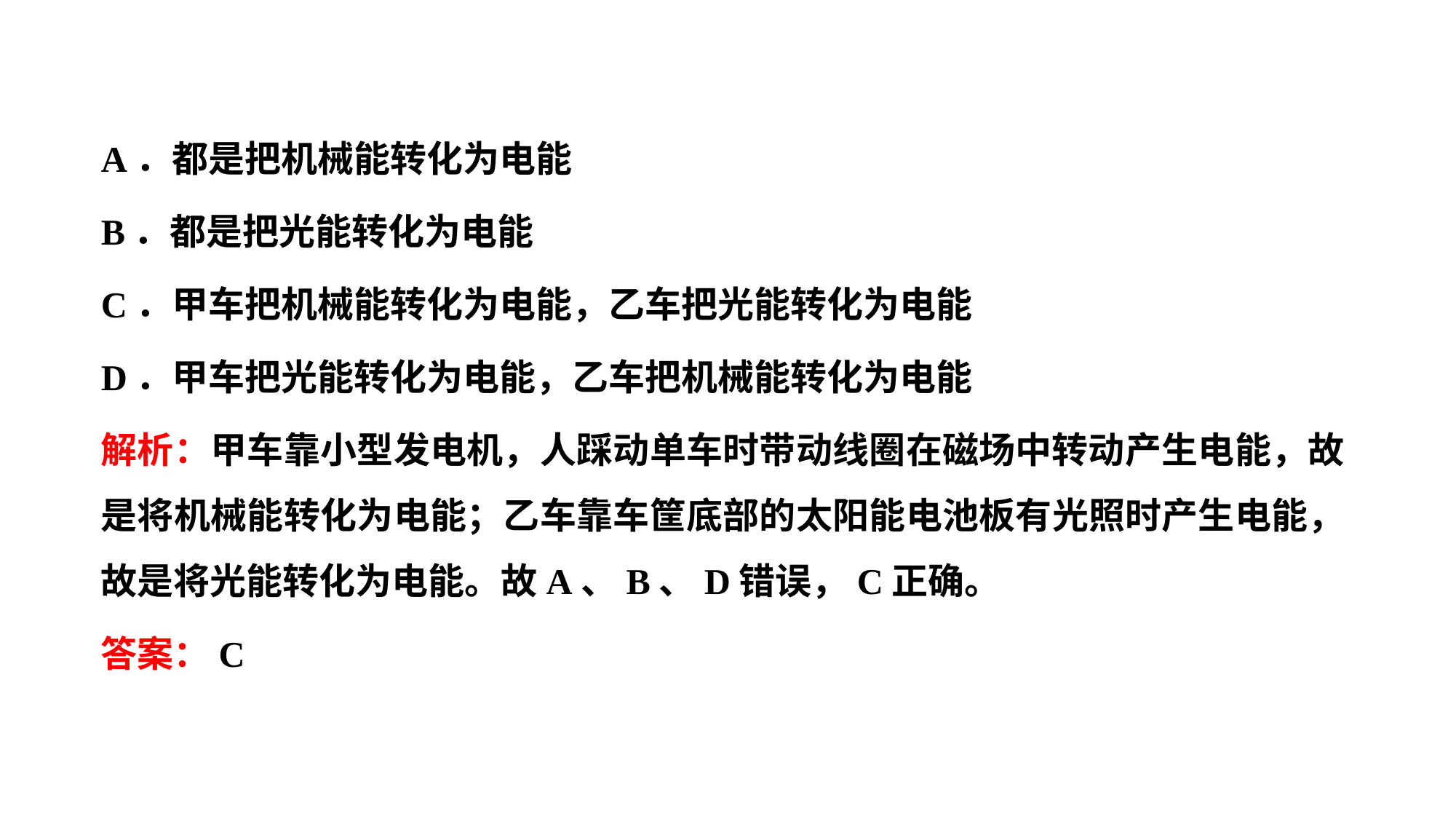

A．都是把机械能转化为电能
B．都是把光能转化为电能
C．甲车把机械能转化为电能，乙车把光能转化为电能
D．甲车把光能转化为电能，乙车把机械能转化为电能
解析：甲车靠小型发电机，人踩动单车时带动线圈在磁场中转动产生电能，故是将机械能转化为电能；乙车靠车筐底部的太阳能电池板有光照时产生电能，故是将光能转化为电能。故A、B、D错误，C正确。
答案：C